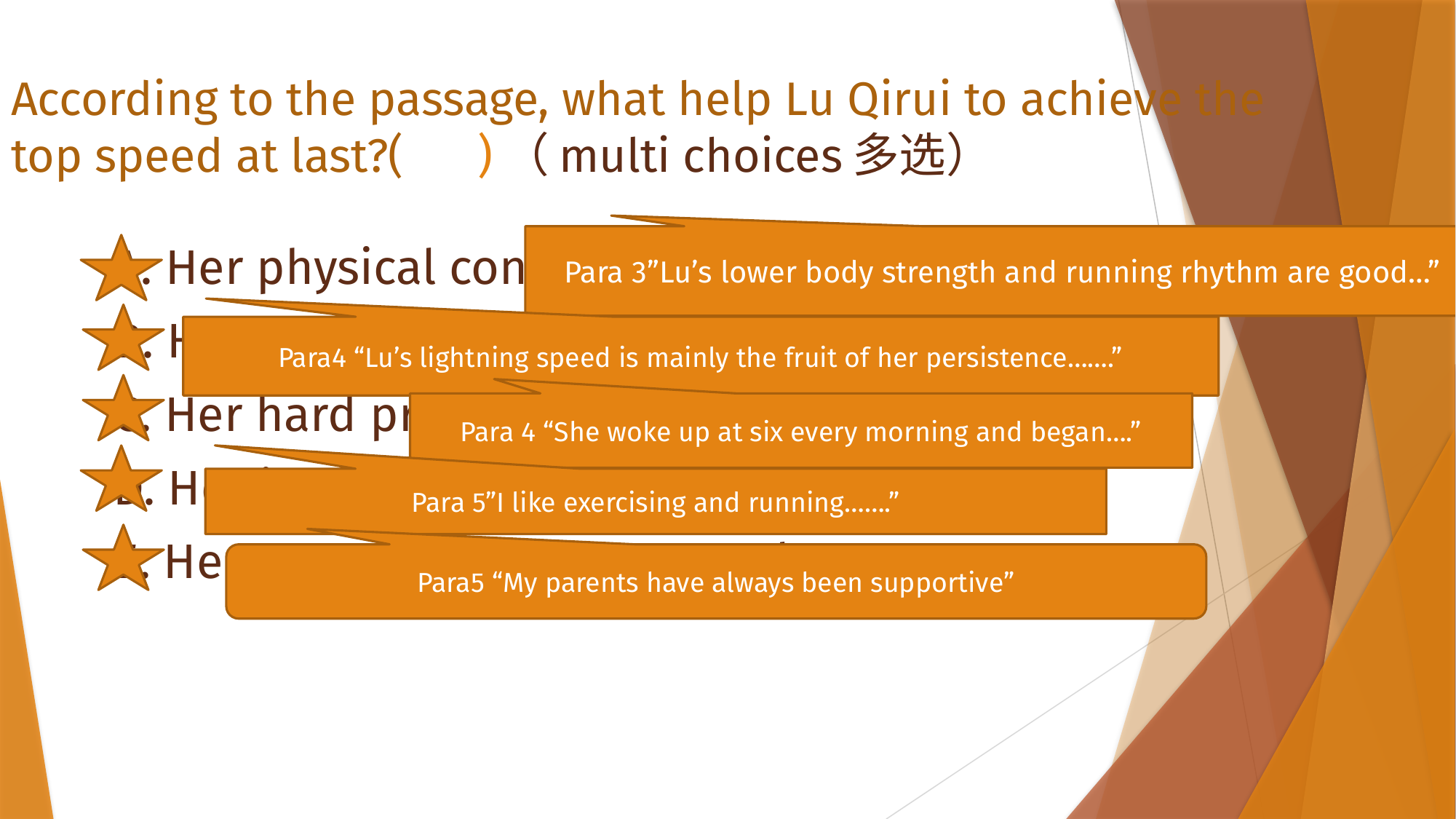

# According to the passage, what help Lu Qirui to achieve the top speed at last?(      )（multi choices多选）
Para 3”Lu’s lower body strength and running rhythm are good…”
A. Her physical conditions (身体条件)
B. Her personality
C. Her hard practice
D. Her interest and talent
E. Her parents and other people

Para4 “Lu’s lightning speed is mainly the fruit of her persistence…….”

Para 4 “She woke up at six every morning and began….”

Para 5”I like exercising and running…….”

Para5 “My parents have always been supportive”